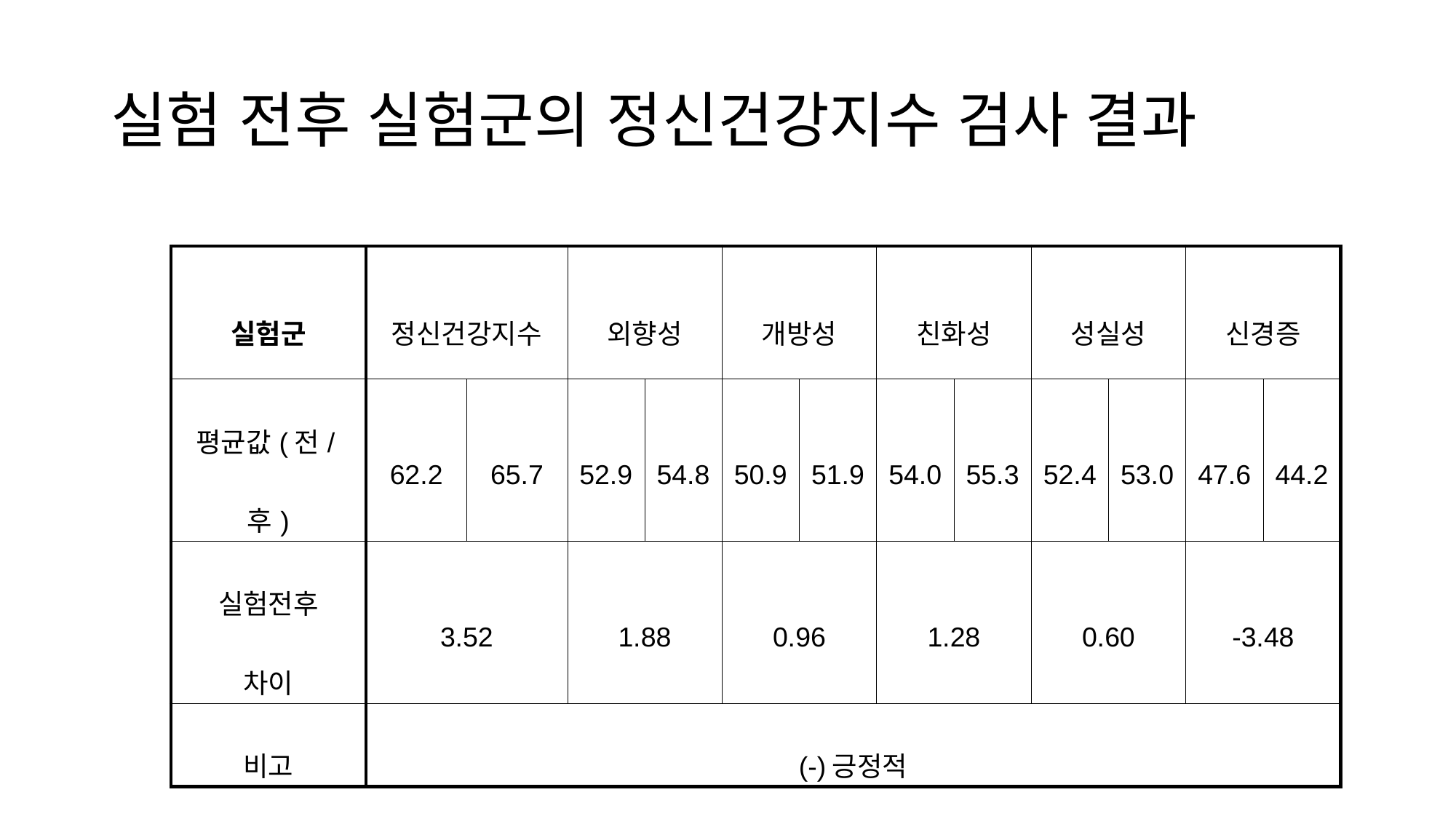

# 실험 전후 실험군의 정신건강지수 검사 결과
| 실험군 | 정신건강지수 |  | 외향성 |  | 개방성 |  | 친화성 |  | 성실성 |  | 신경증 |  |
| --- | --- | --- | --- | --- | --- | --- | --- | --- | --- | --- | --- | --- |
| 평균값(전/후) | 62.2 | 65.7 | 52.9 | 54.8 | 50.9 | 51.9 | 54.0 | 55.3 | 52.4 | 53.0 | 47.6 | 44.2 |
| 실험전후 차이 | 3.52 |  | 1.88 |  | 0.96 |  | 1.28 |  | 0.60 |  | -3.48 |  |
| 비고 | (-)긍정적 |  |  |  |  |  |  |  |  |  |  |  |